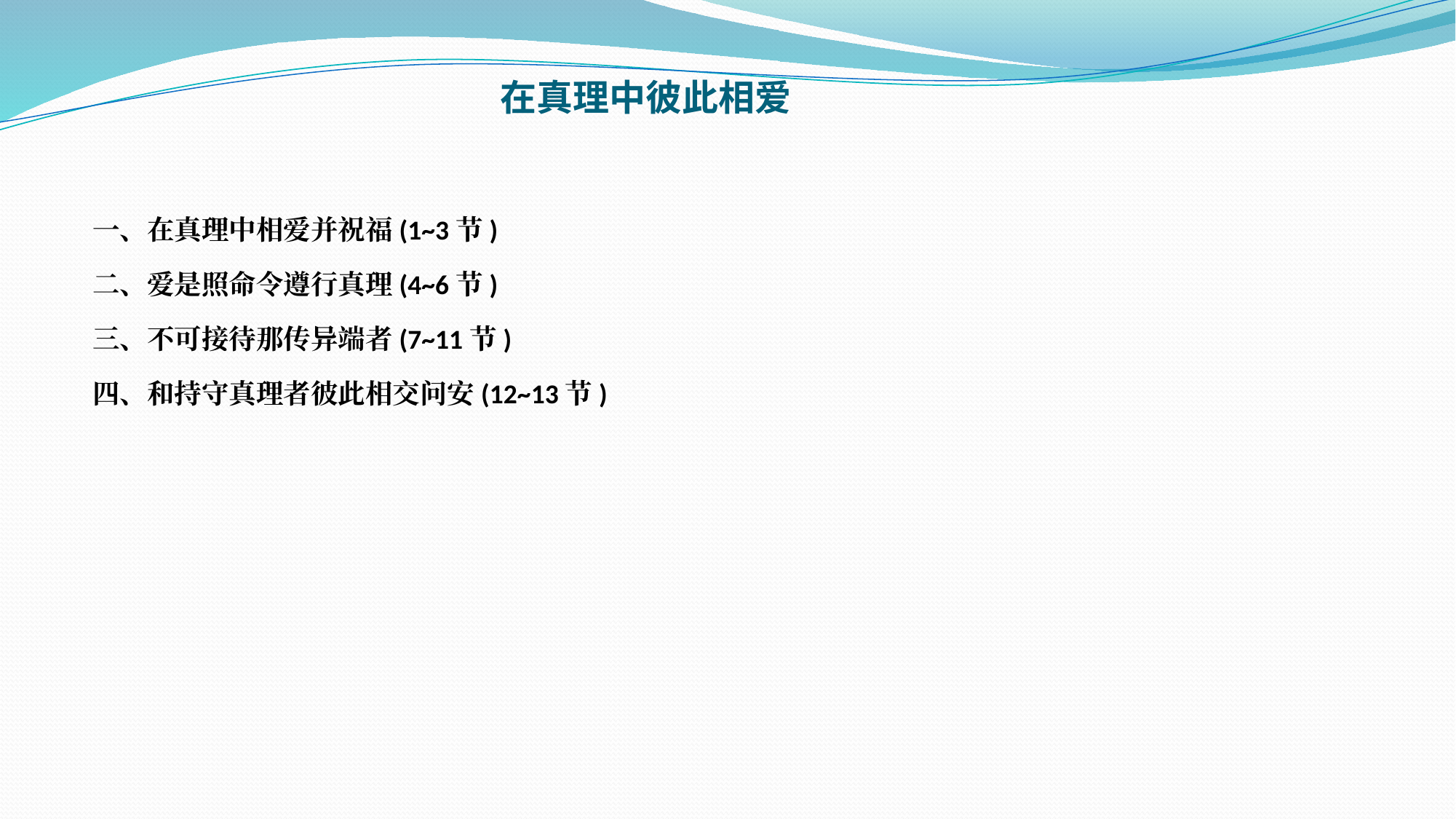

# 在真理中彼此相爱
一、在真理中相爱并祝福(1~3节)
二、爱是照命令遵行真理(4~6节)
三、不可接待那传异端者(7~11节)
四、和持守真理者彼此相交问安(12~13节)